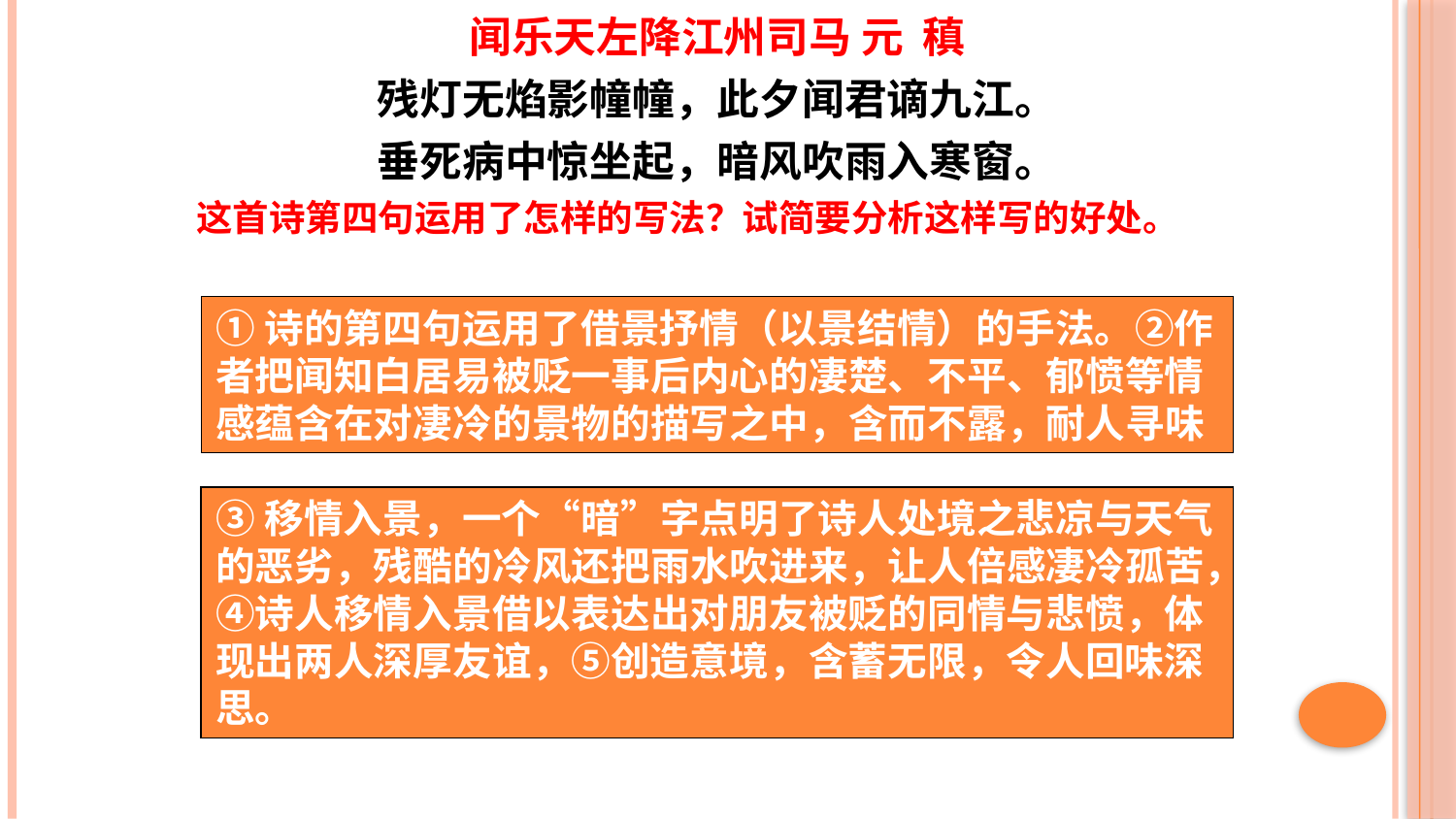

闻乐天左降江州司马 元  稹
残灯无焰影幢幢，此夕闻君谪九江。
垂死病中惊坐起，暗风吹雨入寒窗。
这首诗第四句运用了怎样的写法？试简要分析这样写的好处。
①诗的第四句运用了借景抒情（以景结情）的手法。②作者把闻知白居易被贬一事后内心的凄楚、不平、郁愤等情感蕴含在对凄冷的景物的描写之中，含而不露，耐人寻味
③移情入景，一个“暗”字点明了诗人处境之悲凉与天气的恶劣，残酷的冷风还把雨水吹进来，让人倍感凄冷孤苦，④诗人移情入景借以表达出对朋友被贬的同情与悲愤，体现出两人深厚友谊，⑤创造意境，含蓄无限，令人回味深思。